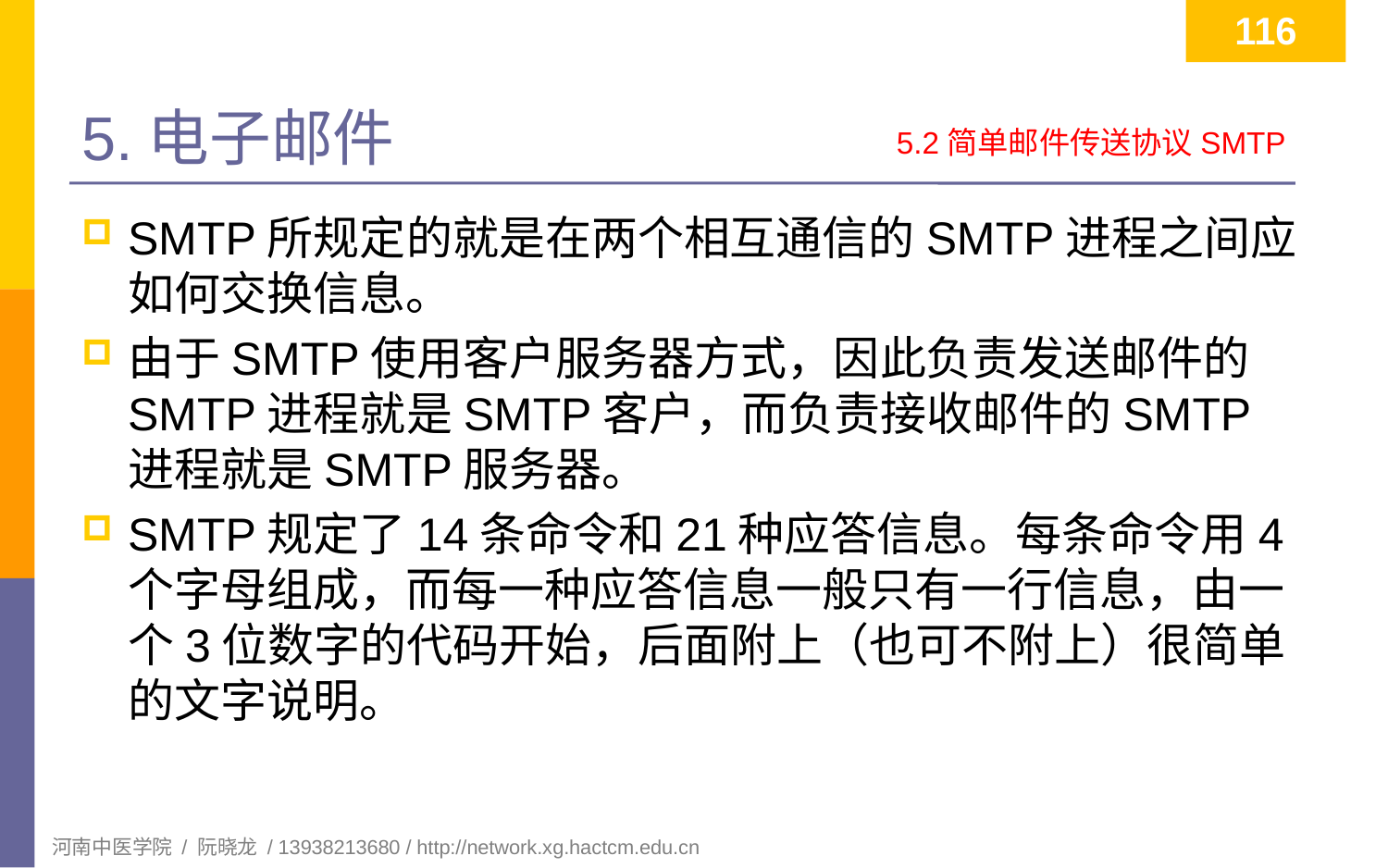

116
# 5.电子邮件
5.2简单邮件传送协议SMTP
SMTP所规定的就是在两个相互通信的SMTP进程之间应如何交换信息。
由于SMTP使用客户服务器方式，因此负责发送邮件的SMTP进程就是SMTP客户，而负责接收邮件的SMTP进程就是SMTP服务器。
SMTP规定了14条命令和21种应答信息。每条命令用4个字母组成，而每一种应答信息一般只有一行信息，由一个3位数字的代码开始，后面附上（也可不附上）很简单的文字说明。